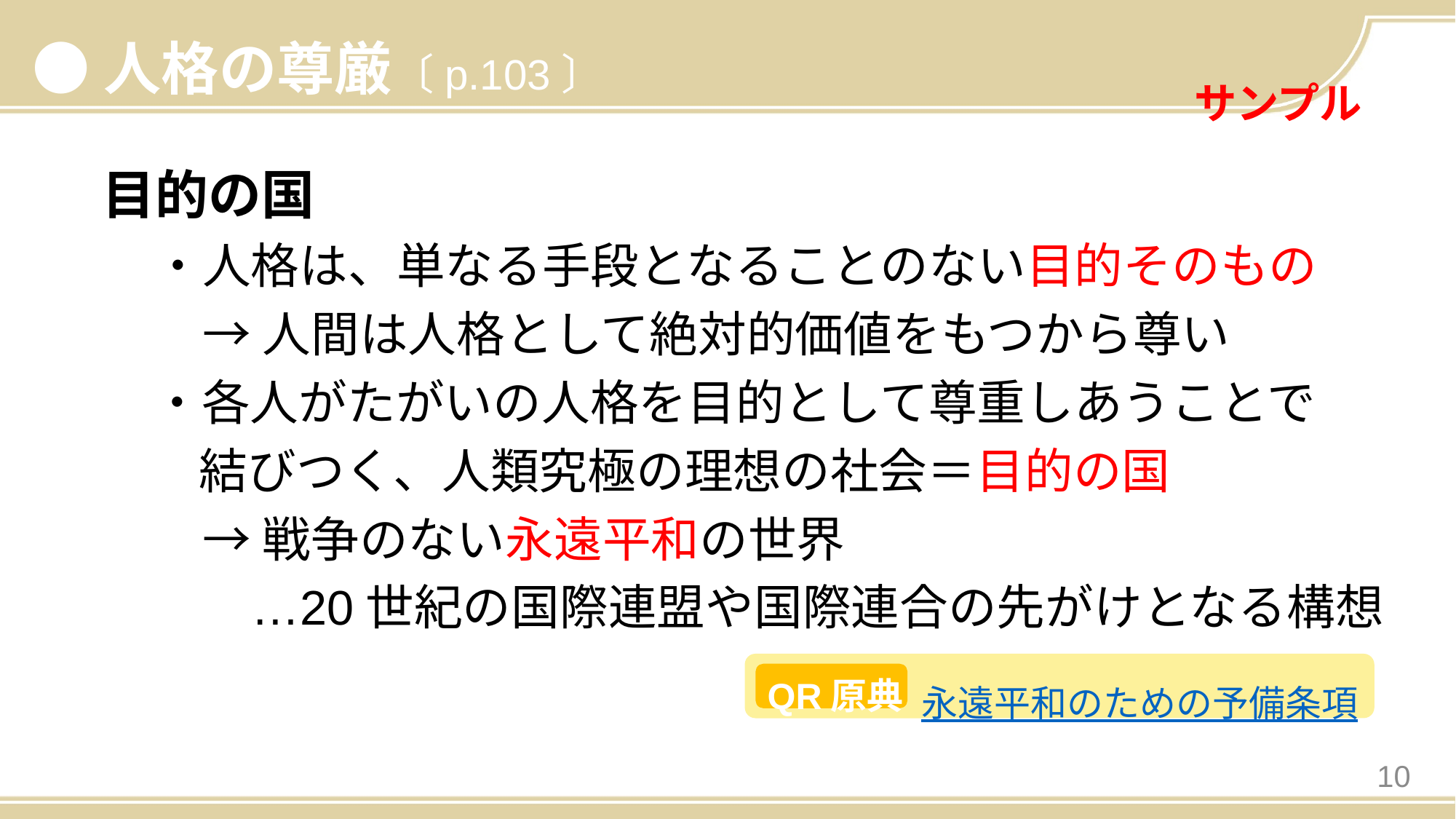

●人格の尊厳〔p.103〕
目的の国
・人格は、単なる手段となることのない目的そのもの
→人間は人格として絶対的価値をもつから尊い
・各人がたがいの人格を目的として尊重しあうことで
結びつく、人類究極の理想の社会＝目的の国
→戦争のない永遠平和の世界
…20世紀の国際連盟や国際連合の先がけとなる構想
QR原典

永遠平和のための予備条項